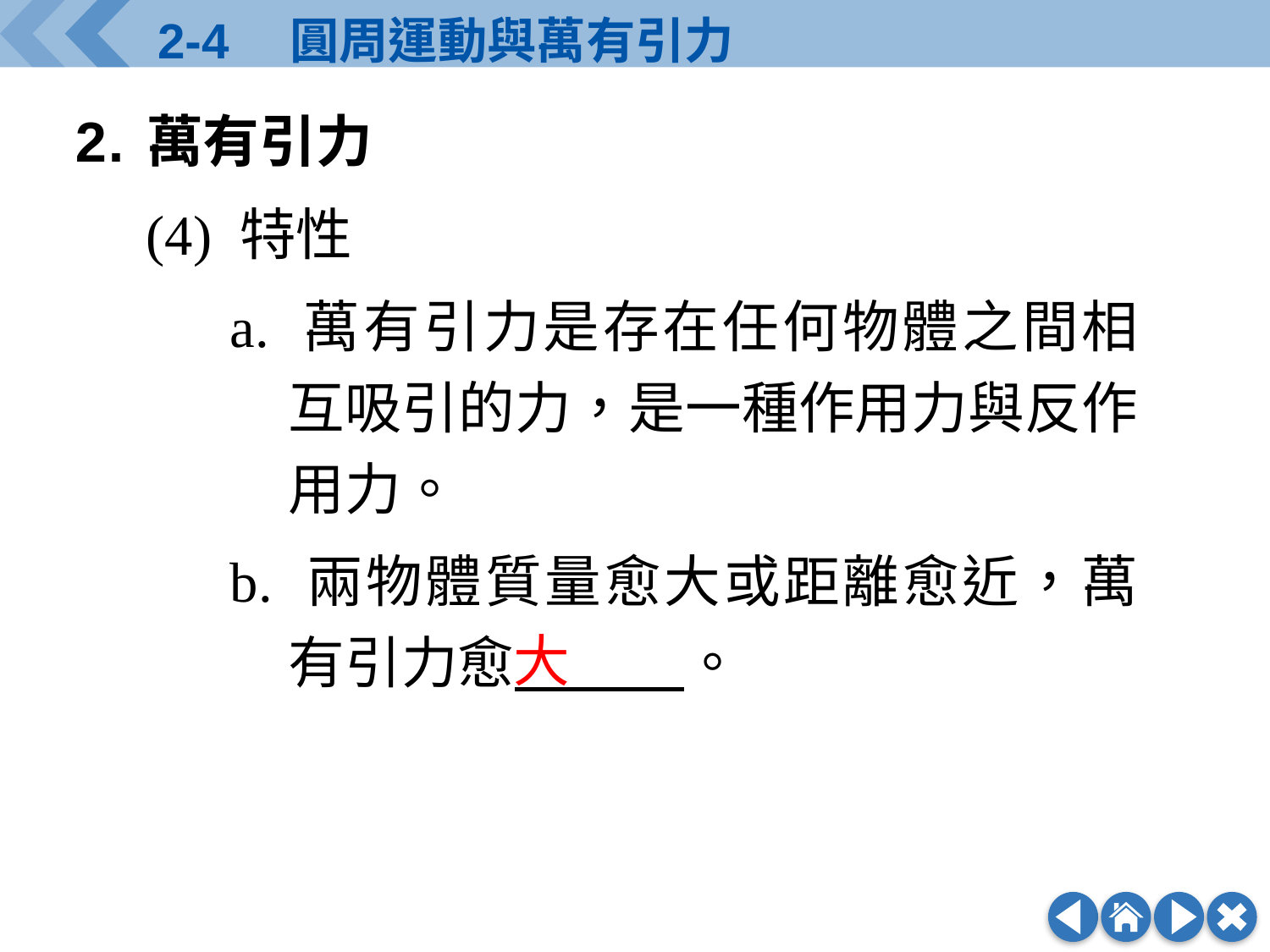

萬有引力
(4) 特性
a. 萬有引力是存在任何物體之間相互吸引的力，是一種作用力與反作用力。
b. 兩物體質量愈大或距離愈近，萬有引力愈　　　。
大